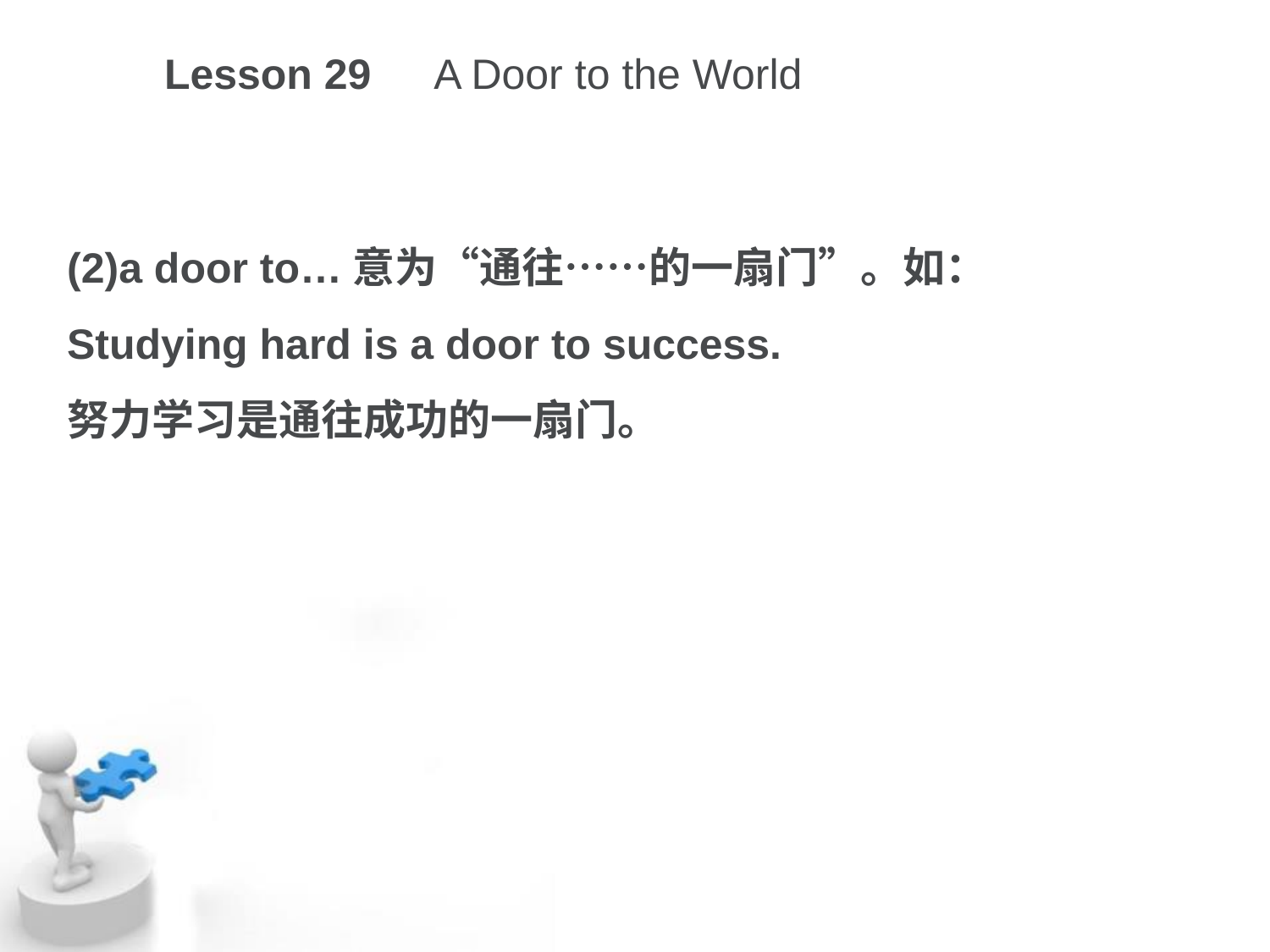

Lesson 29　A Door to the World
(2)a door to…意为“通往……的一扇门”。如：
Studying hard is a door to success.
努力学习是通往成功的一扇门。